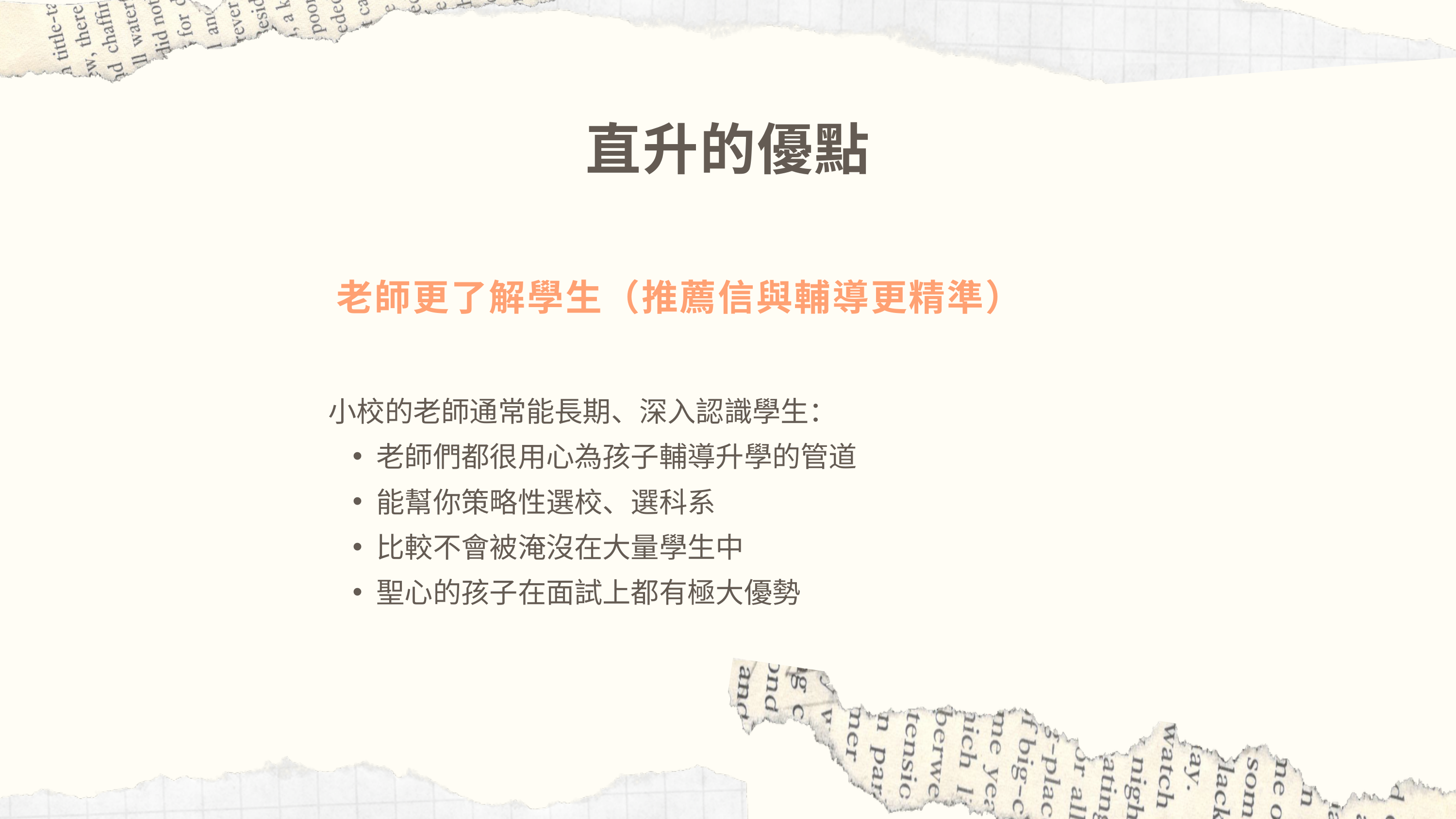

直升的優點
老師更了解學生（推薦信與輔導更精準）
小校的老師通常能長期、深入認識學生：
老師們都很用心為孩子輔導升學的管道
能幫你策略性選校、選科系
比較不會被淹沒在大量學生中
聖心的孩子在面試上都有極大優勢